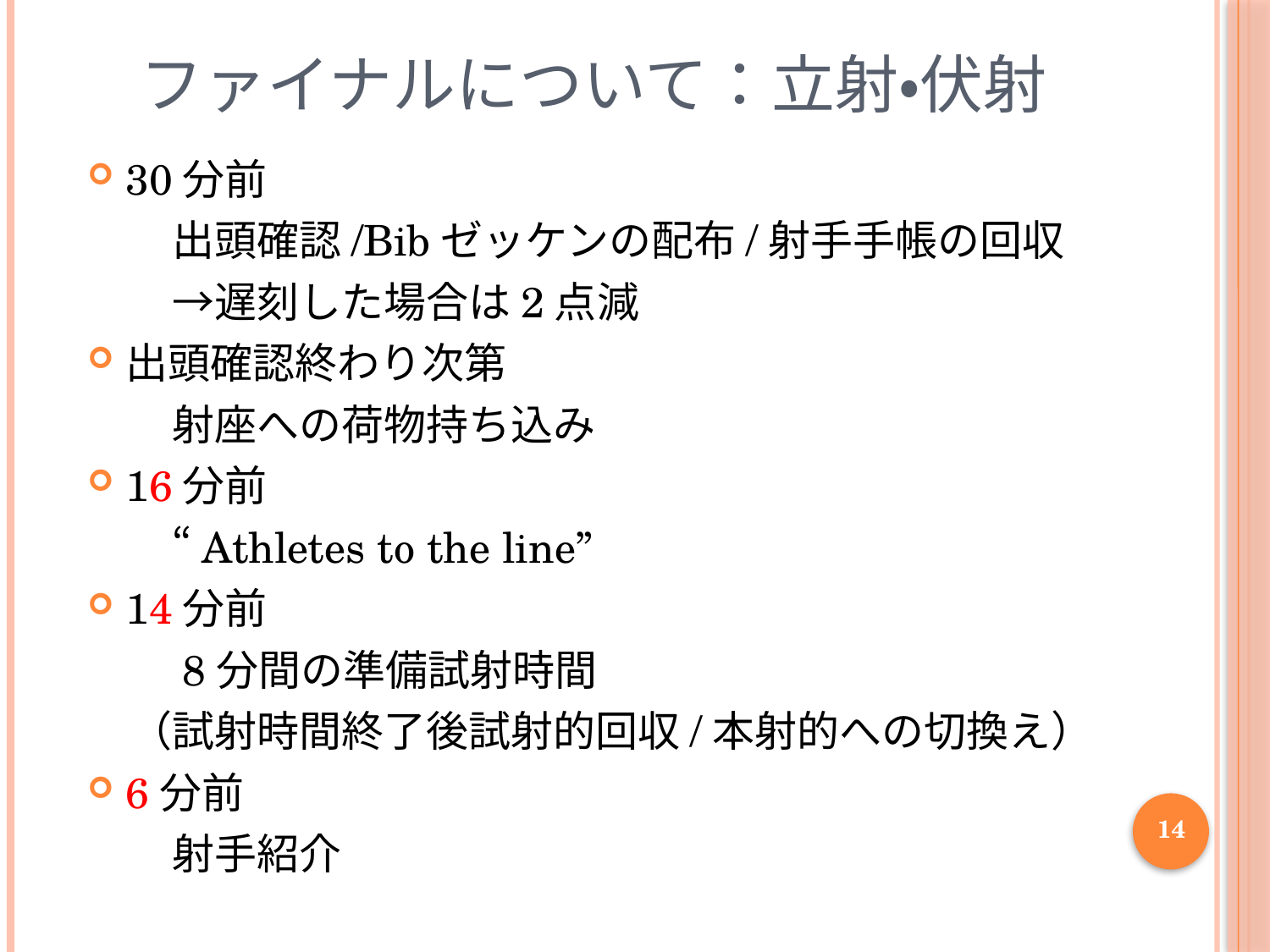

# ファイナルについて：立射・伏射
30分前
　　出頭確認/Bibゼッケンの配布/射手手帳の回収
　　→遅刻した場合は2点減
出頭確認終わり次第
　　射座への荷物持ち込み
16分前
　　“Athletes to the line”
14分前
　　8分間の準備試射時間
　（試射時間終了後試射的回収/本射的への切換え）
6分前
　　射手紹介
14